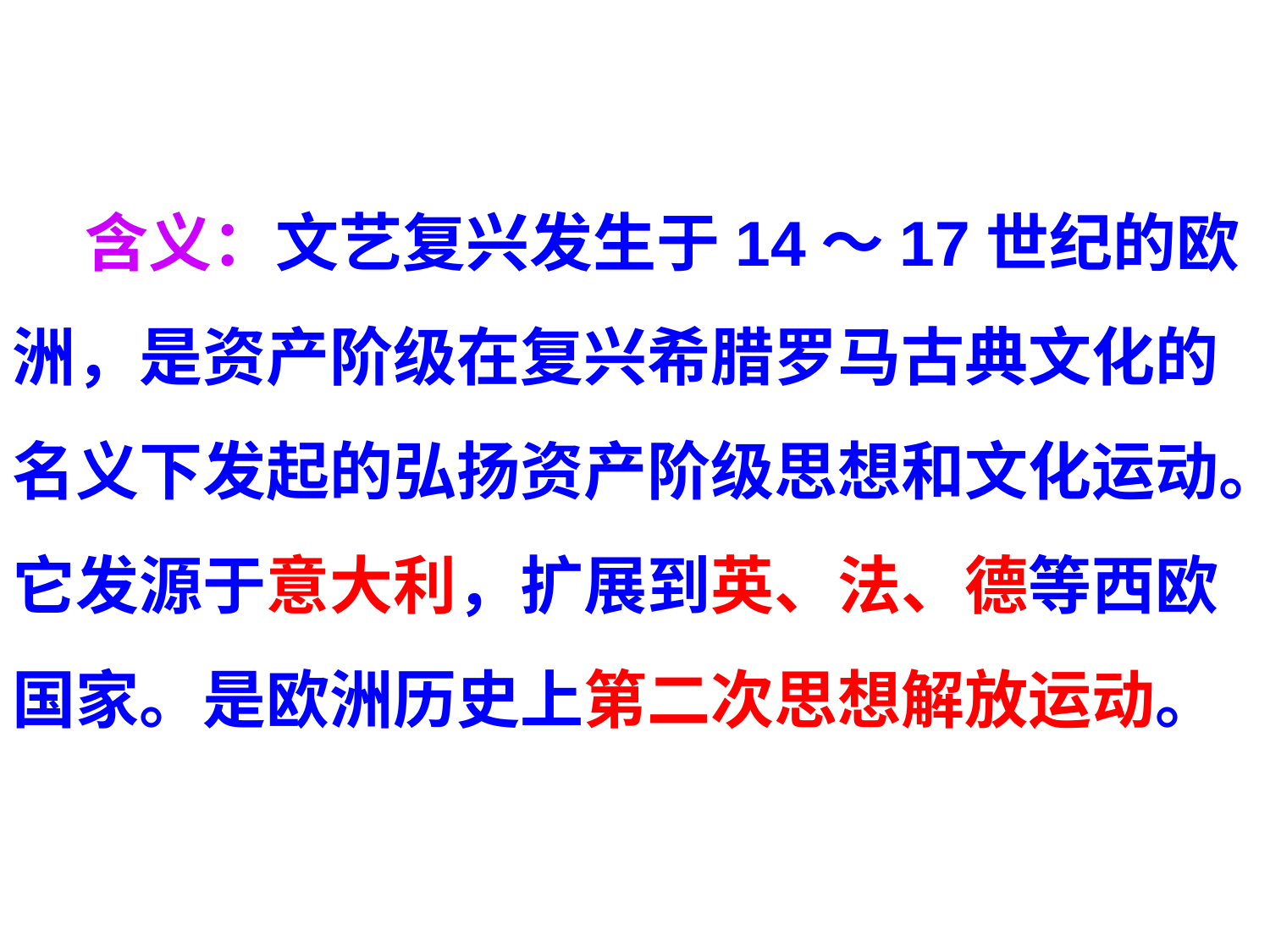

含义：文艺复兴发生于14～17世纪的欧洲，是资产阶级在复兴希腊罗马古典文化的名义下发起的弘扬资产阶级思想和文化运动。它发源于意大利，扩展到英、法、德等西欧国家。是欧洲历史上第二次思想解放运动。